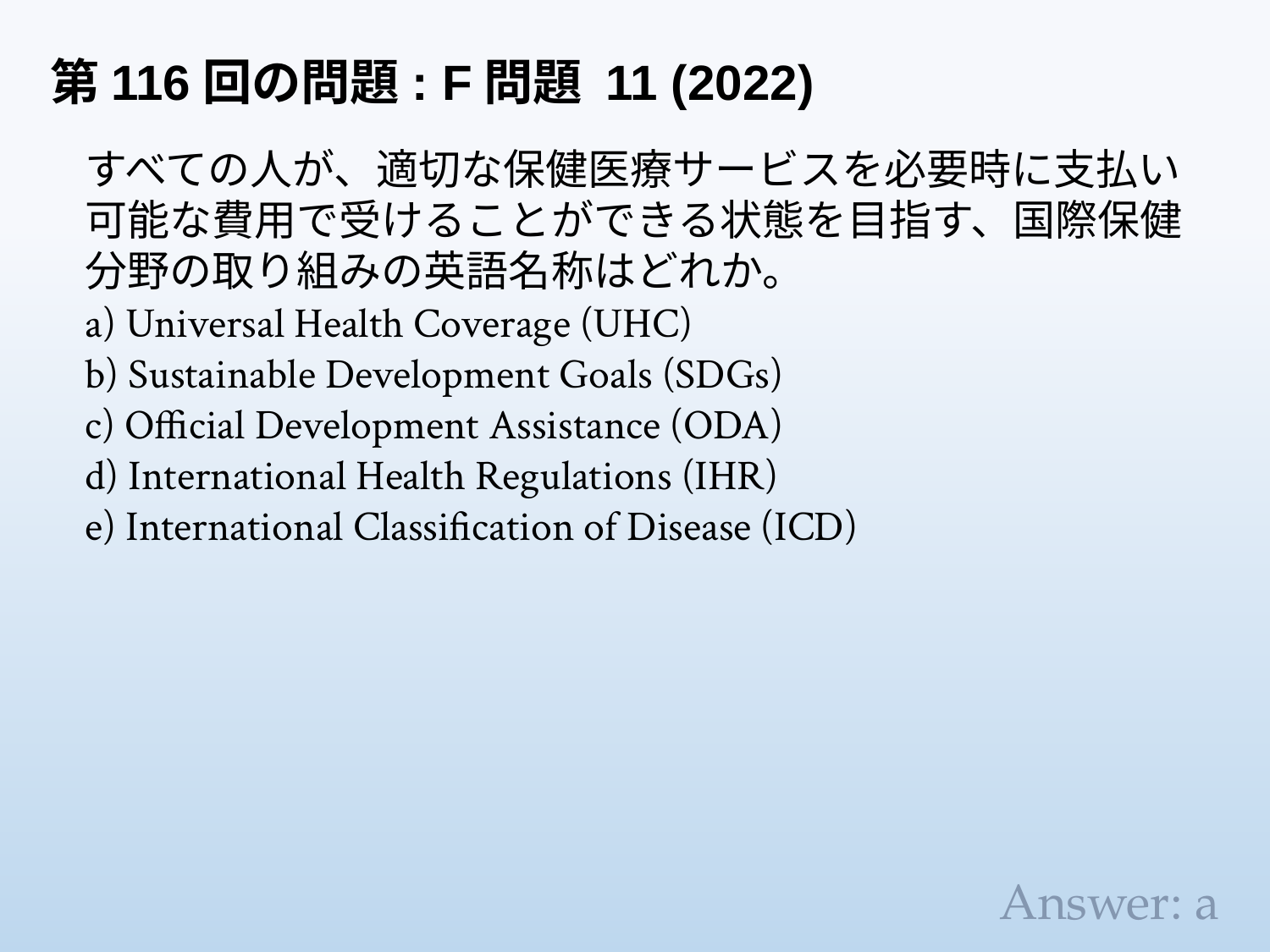

第116回の問題: F問題 11 (2022)
すべての人が、適切な保健医療サービスを必要時に支払い可能な費用で受けることができる状態を目指す、国際保健分野の取り組みの英語名称はどれか。
a) Universal Health Coverage (UHC)
b) Sustainable Development Goals (SDGs)
c) Official Development Assistance (ODA)
d) International Health Regulations (IHR)
e) International Classification of Disease (ICD)
Answer: a